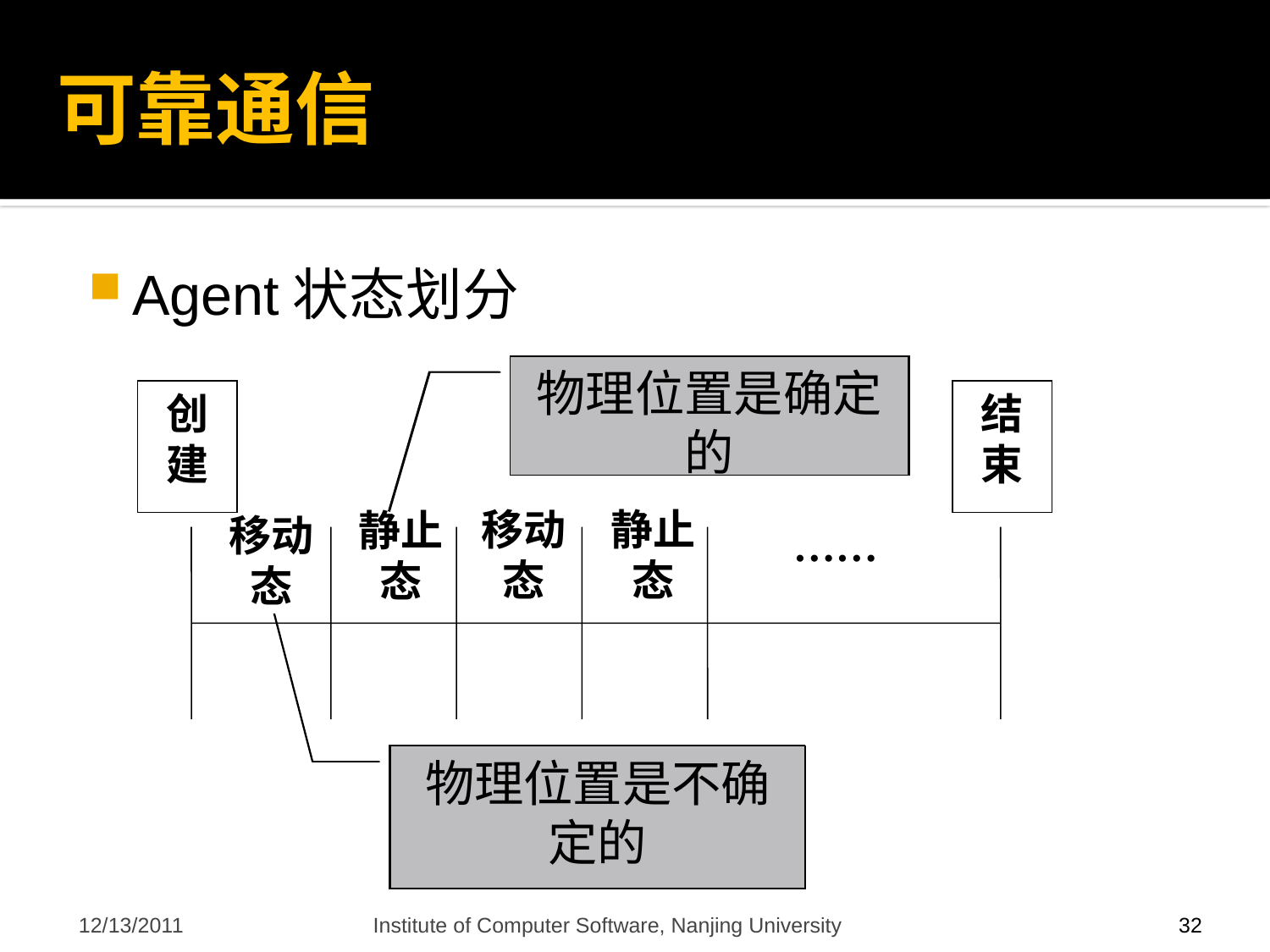

# 可靠通信
Agent状态划分
物理位置是确定的
指不会发生位置的变化
创建
结束
移动态
静止态
静止态
移动态
……

Agent迁移申请到Agent恢复执行
物理位置是不确定的
32
12/13/2011
Institute of Computer Software, Nanjing University
32